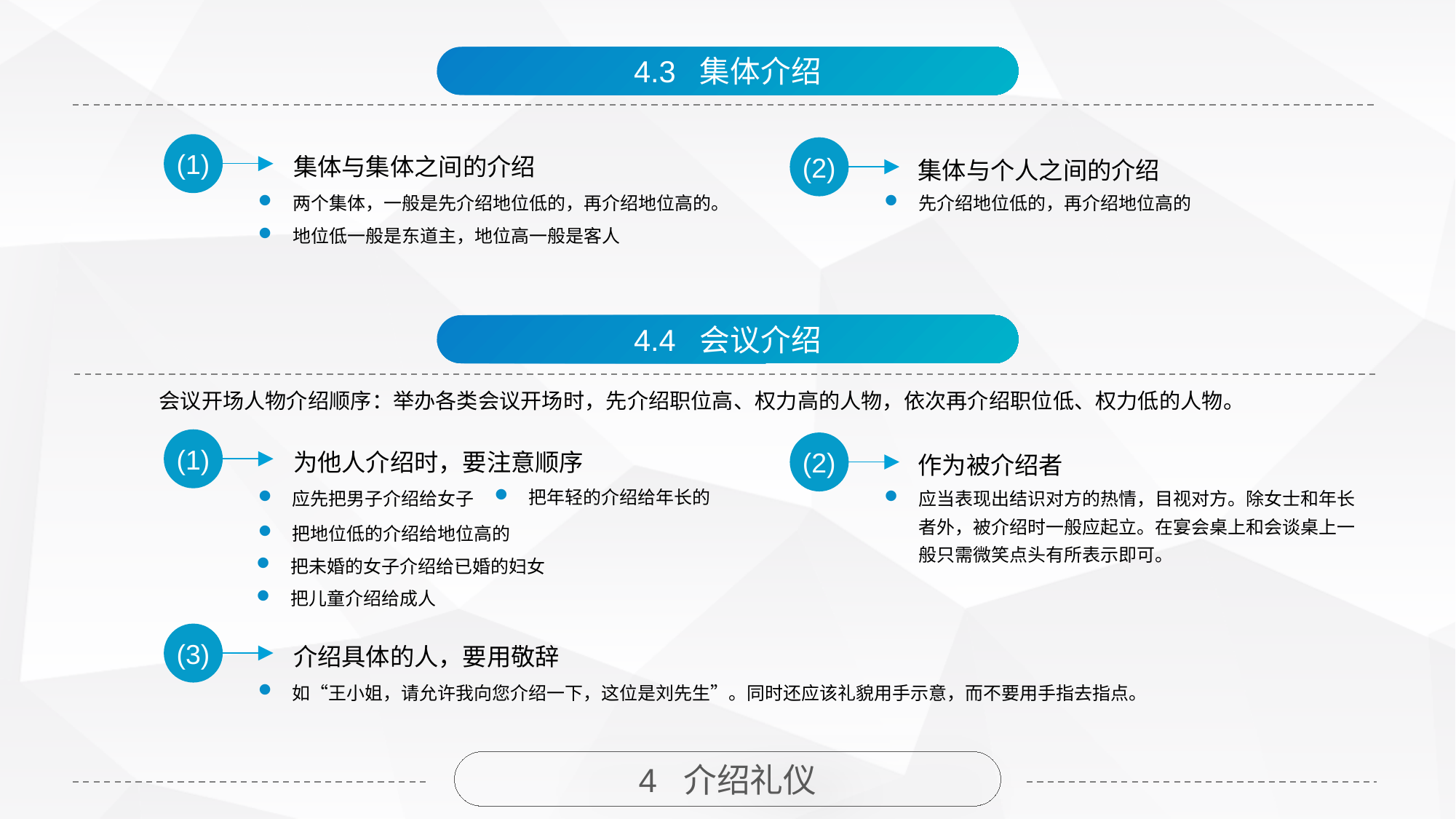

4.3  集体介绍
(1)
(2)
集体与集体之间的介绍
集体与个人之间的介绍
两个集体，一般是先介绍地位低的，再介绍地位高的。
先介绍地位低的，再介绍地位高的
地位低一般是东道主，地位高一般是客人
4.4  会议介绍
会议开场人物介绍顺序：举办各类会议开场时，先介绍职位高、权力高的人物，依次再介绍职位低、权力低的人物。
(1)
(2)
为他人介绍时，要注意顺序
作为被介绍者
把年轻的介绍给年长的
应先把男子介绍给女子
应当表现出结识对方的热情，目视对方。除女士和年长者外，被介绍时一般应起立。在宴会桌上和会谈桌上一般只需微笑点头有所表示即可。
把地位低的介绍给地位高的
把未婚的女子介绍给已婚的妇女
把儿童介绍给成人
(3)
介绍具体的人，要用敬辞
如“王小姐，请允许我向您介绍一下，这位是刘先生”。同时还应该礼貌用手示意，而不要用手指去指点。
4  介绍礼仪